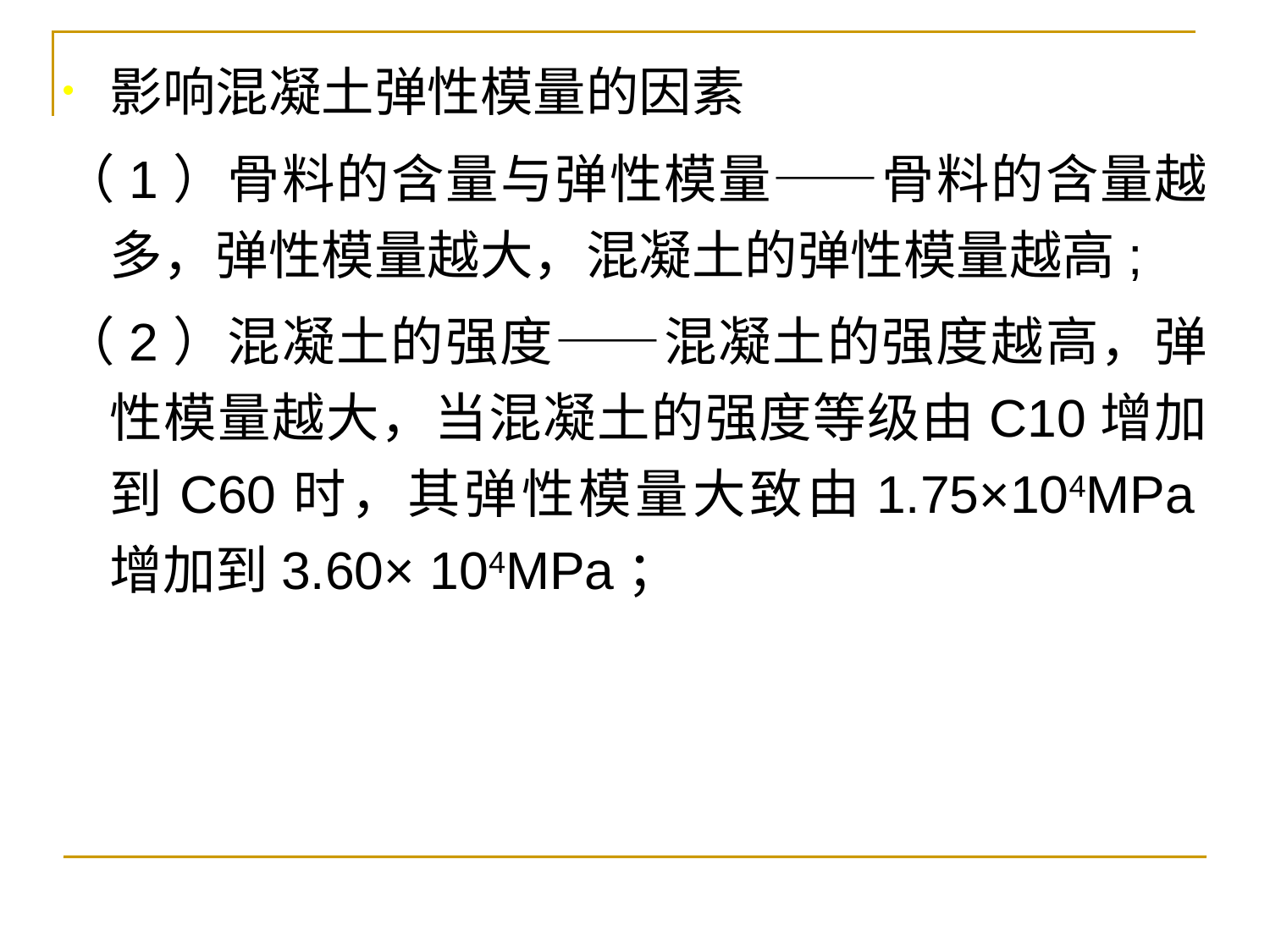

影响混凝土弹性模量的因素
（1）骨料的含量与弹性模量——骨料的含量越多，弹性模量越大，混凝土的弹性模量越高;
（2）混凝土的强度——混凝土的强度越高，弹性模量越大，当混凝土的强度等级由C10增加到C60时，其弹性模量大致由1.75×104MPa增加到3.60× 104MPa；